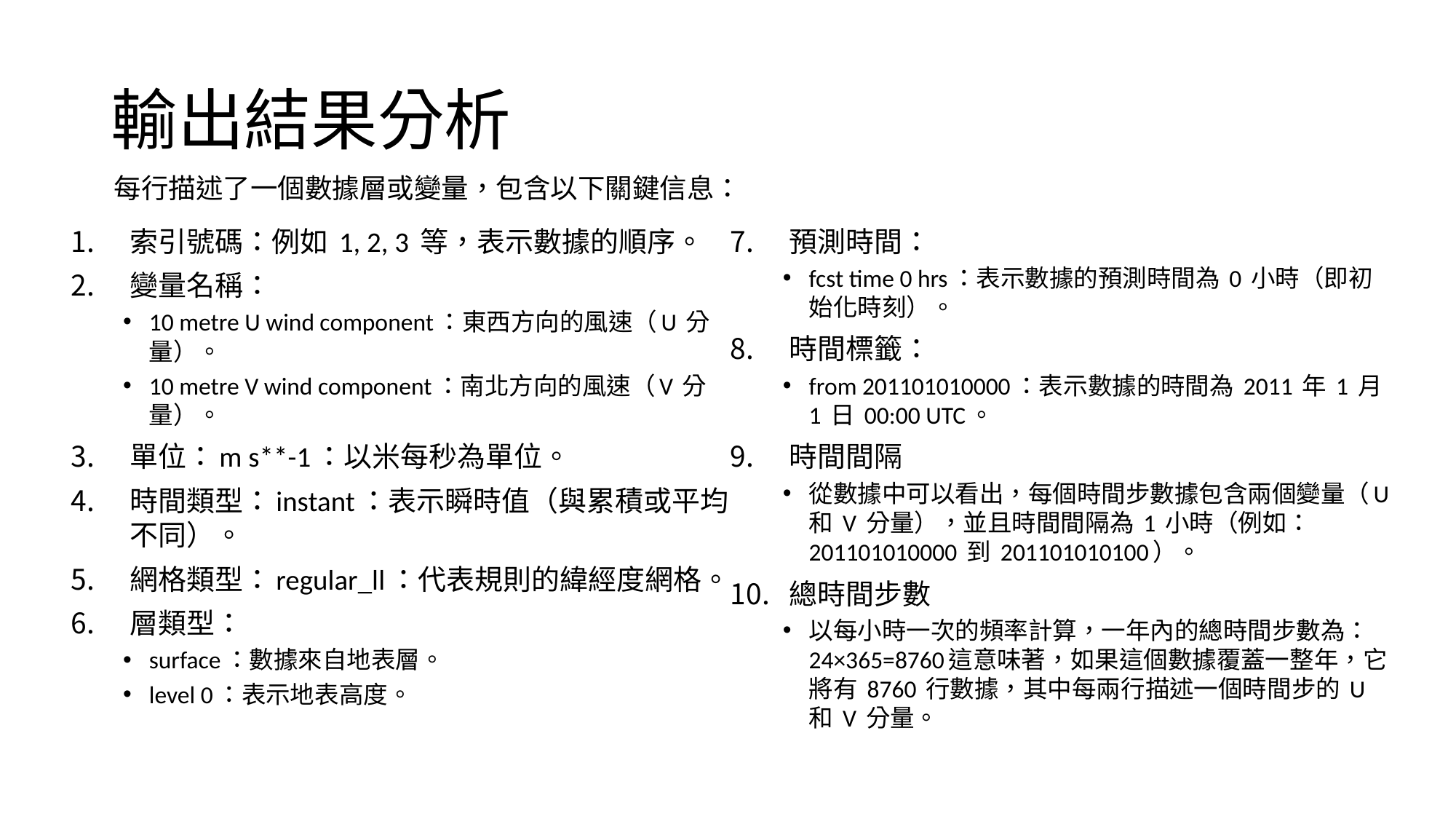

# 輸出結果分析
每行描述了一個數據層或變量，包含以下關鍵信息：
索引號碼：例如 1, 2, 3 等，表示數據的順序。
變量名稱：
10 metre U wind component：東西方向的風速（U 分量）。
10 metre V wind component：南北方向的風速（V 分量）。
單位：m s**-1：以米每秒為單位。
時間類型：instant：表示瞬時值（與累積或平均不同）。
網格類型：regular_ll：代表規則的緯經度網格。
層類型：
surface：數據來自地表層。
level 0：表示地表高度。
預測時間：
fcst time 0 hrs：表示數據的預測時間為 0 小時（即初始化時刻）。
時間標籤：
from 201101010000：表示數據的時間為 2011 年 1 月 1 日 00:00 UTC。
時間間隔
從數據中可以看出，每個時間步數據包含兩個變量（U 和 V 分量），並且時間間隔為 1 小時（例如：201101010000 到 201101010100）。
總時間步數
以每小時一次的頻率計算，一年內的總時間步數為： 24×365=8760這意味著，如果這個數據覆蓋一整年，它將有 8760 行數據，其中每兩行描述一個時間步的 U 和 V 分量。